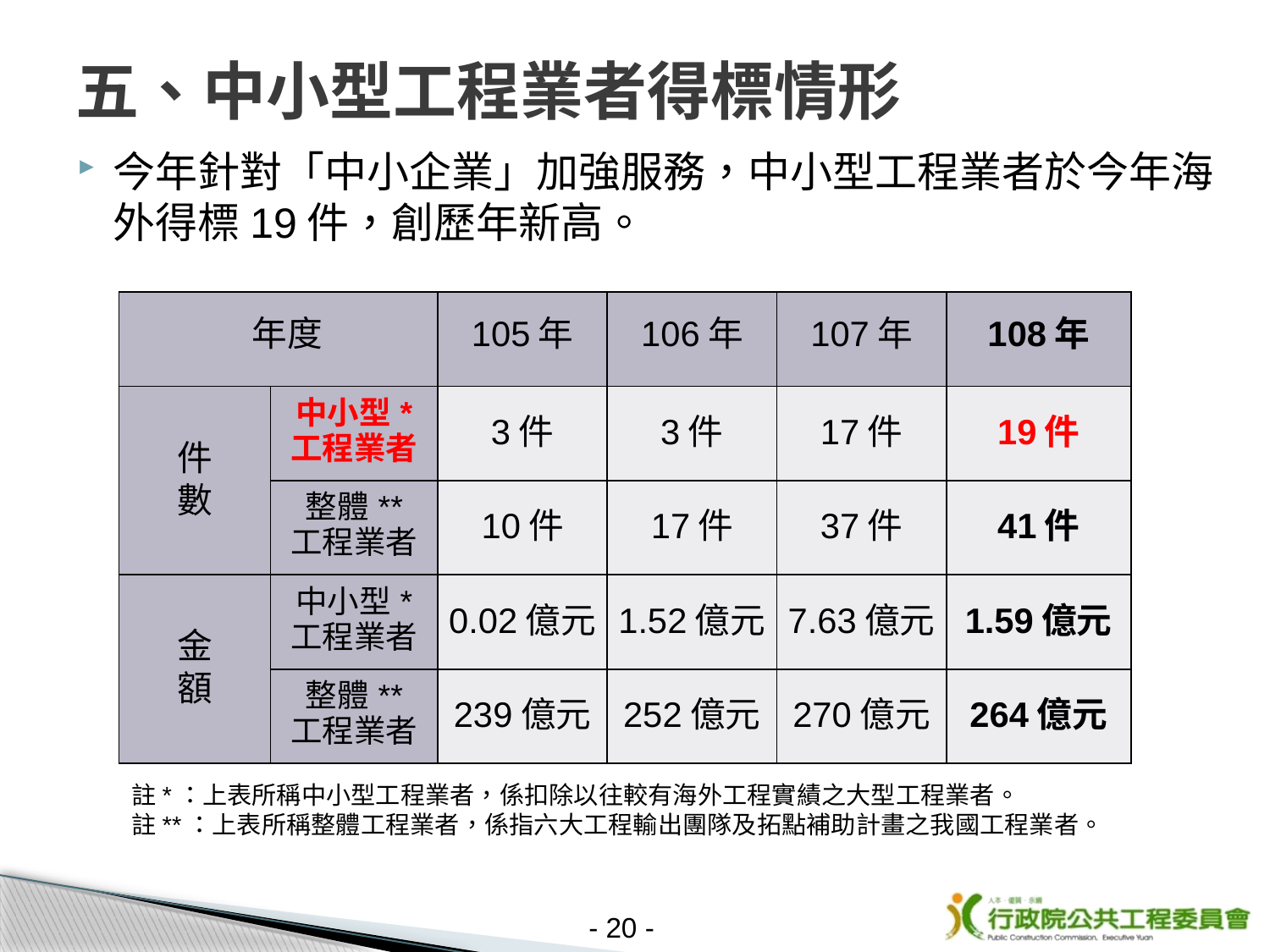

# 五、中小型工程業者得標情形
今年針對「中小企業」加強服務，中小型工程業者於今年海外得標19件，創歷年新高。
| 年度 |  | 105年 | 106年 | 107年 | 108年 |
| --- | --- | --- | --- | --- | --- |
| 件 數 | 中小型\* 工程業者 | 3件 | 3件 | 17件 | 19件 |
|  | 整體\*\* 工程業者 | 10件 | 17件 | 37件 | 41件 |
| 金 額 | 中小型\* 工程業者 | 0.02億元 | 1.52億元 | 7.63億元 | 1.59億元 |
|  | 整體\*\* 工程業者 | 239億元 | 252億元 | 270億元 | 264億元 |
註*：上表所稱中小型工程業者，係扣除以往較有海外工程實績之大型工程業者。
註**：上表所稱整體工程業者，係指六大工程輸出團隊及拓點補助計畫之我國工程業者。